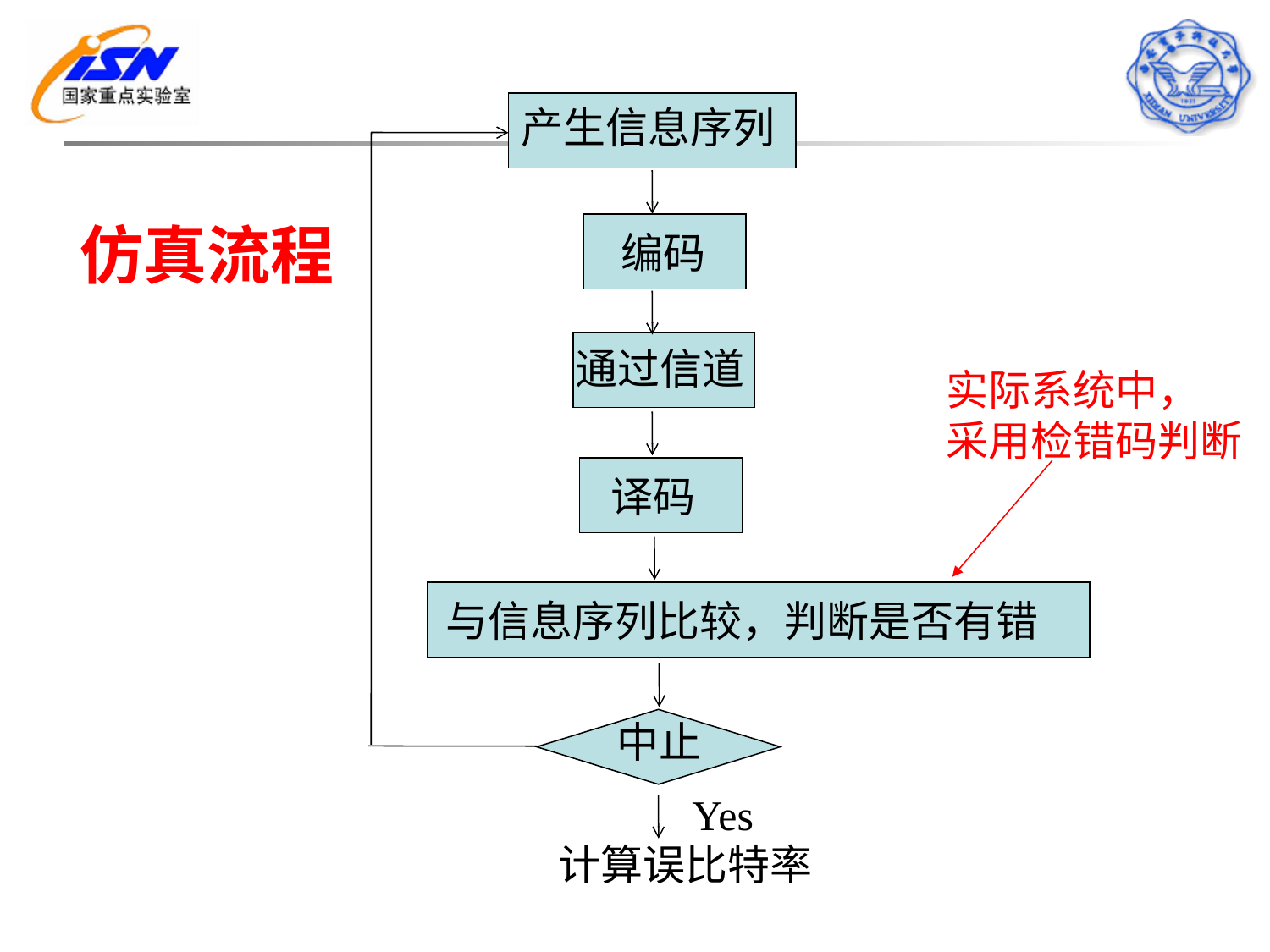

产生信息序列

仿真流程

编码

通过信道
实际系统中，
采用检错码判断

译码

与信息序列比较，判断是否有错

中止

Yes

计算误比特率